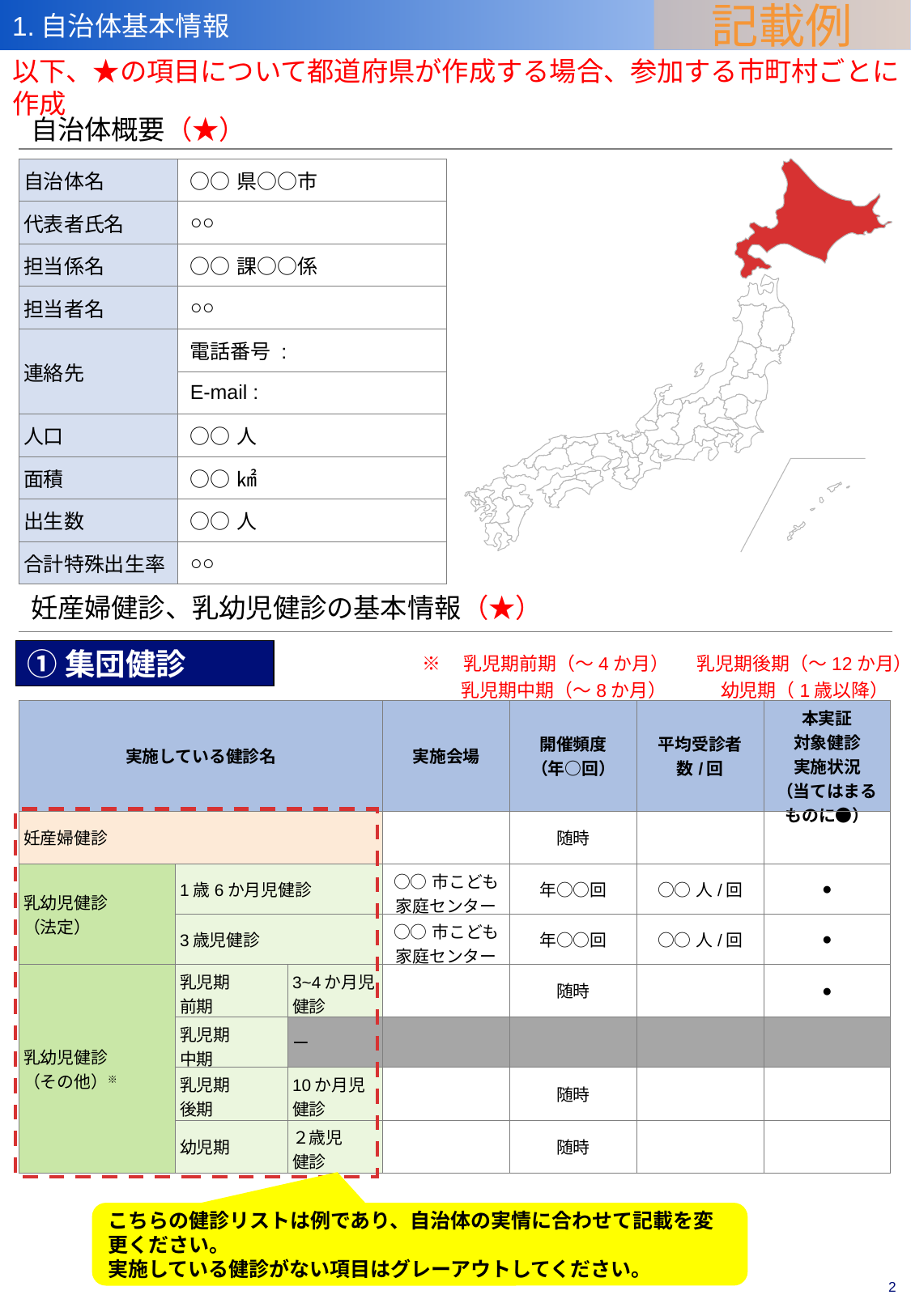

記載例
1.自治体基本情報
以下、★の項目について都道府県が作成する場合、参加する市町村ごとに作成
自治体概要（★）

| 自治体名 | ○○県○○市 |
| --- | --- |
| 代表者氏名 | ○○ |
| 担当係名 | ○○課○○係 |
| 担当者名 | ○○ |
| 連絡先 | 電話番号 : |
|  | E-mail : |
| 人口 | ○○人 |
| 面積 | ○○㎢ |
| 出生数 | ○○人 |
| 合計特殊出生率 | ○○ |
妊産婦健診、乳幼児健診の基本情報（★）
①集団健診
※　乳児期前期（～4か月）
　　乳児期中期（～8か月）
乳児期後期（～12か月）
幼児期（1歳以降）
| 実施している健診名 |  |  | 実施会場 | 開催頻度 （年○回） | 平均受診者数/回 | 本実証 対象健診 実施状況 （当てはまる ものに●） |
| --- | --- | --- | --- | --- | --- | --- |
| 妊産婦健診 |  |  |  | 随時 |  |  |
| 乳幼児健診 （法定） | 1歳6か月児健診 |  | ○○市こども 家庭センター | 年○○回 | ○○人/回 | ● |
|  | 3歳児健診 |  | ○○市こども 家庭センター | 年○○回 | ○○人/回 | ● |
| 乳幼児健診 （その他）※ | 乳児期 前期 | 3~4か月児健診 |  | 随時 |  | ● |
|  | 乳児期 中期 | ー |  |  |  |  |
|  | 乳児期 後期 | 10か月児健診 |  | 随時 |  |  |
|  | 幼児期 | ２歳児 健診 |  | 随時 |  |  |

こちらの健診リストは例であり、自治体の実情に合わせて記載を変更ください。
実施している健診がない項目はグレーアウトしてください。